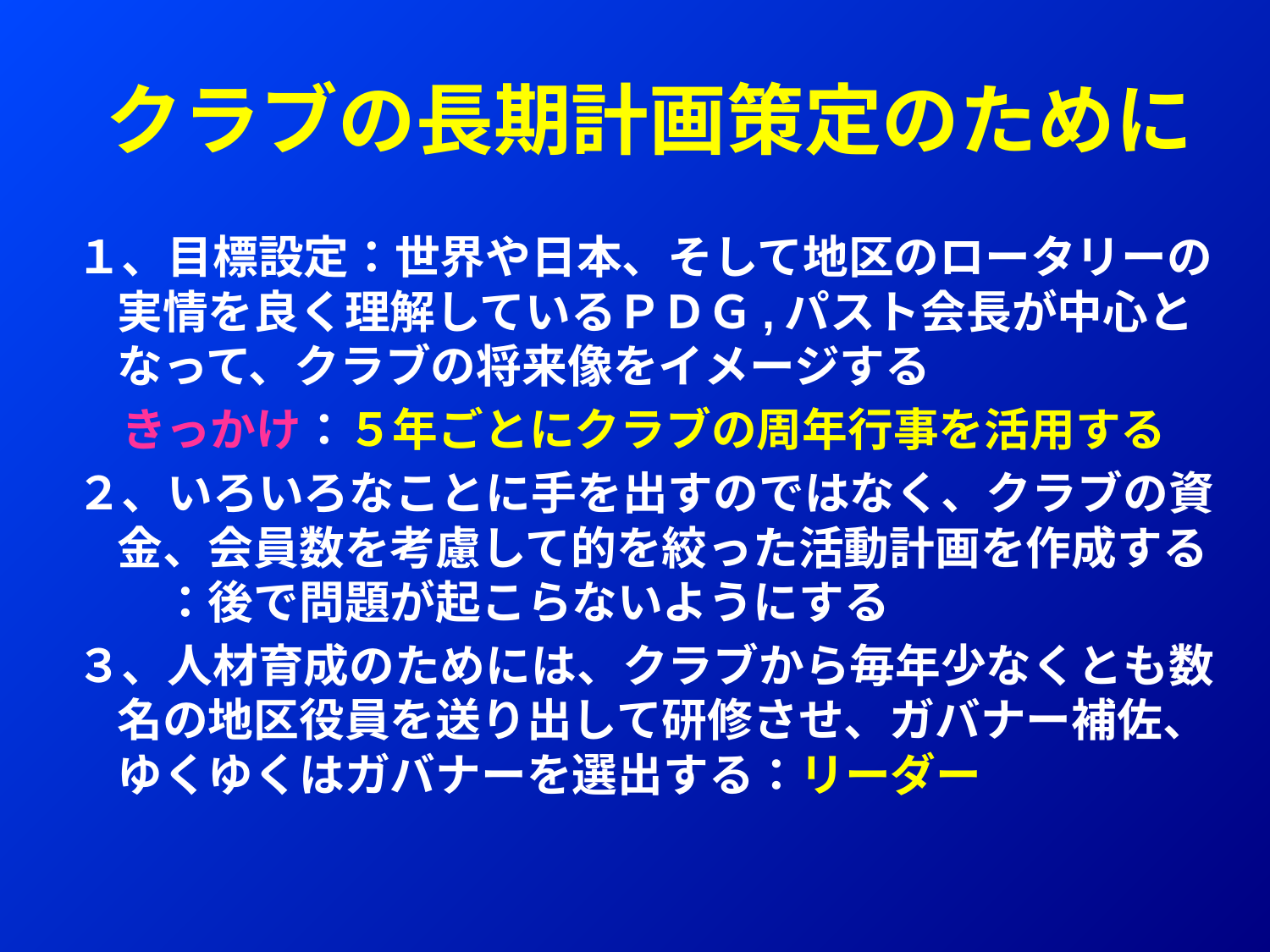

クラブの長期計画策定のために
１、目標設定：世界や日本、そして地区のロータリーの実情を良く理解しているＰＤＧ,パスト会長が中心となって、クラブの将来像をイメージする
　きっかけ：５年ごとにクラブの周年行事を活用する
２、いろいろなことに手を出すのではなく、クラブの資金、会員数を考慮して的を絞った活動計画を作成する　：後で問題が起こらないようにする
３、人材育成のためには、クラブから毎年少なくとも数名の地区役員を送り出して研修させ、ガバナー補佐、ゆくゆくはガバナーを選出する：リーダー